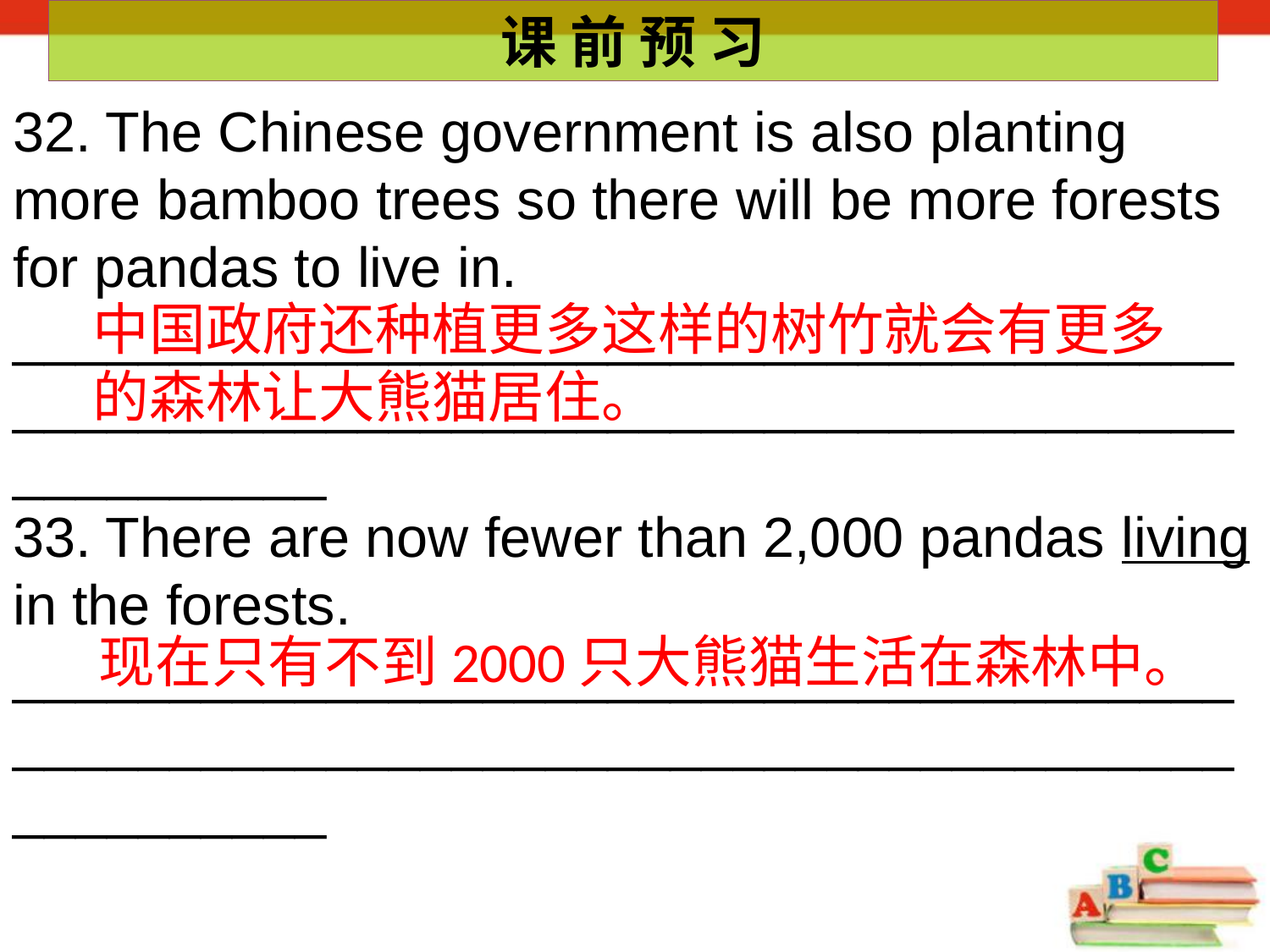

课 前 预 习
32. The Chinese government is also planting more bamboo trees so there will be more forests for pandas to live in.
________________________________________________________________________________________
33. There are now fewer than 2,000 pandas living in the forests.
________________________________________________________________________________________
中国政府还种植更多这样的树竹就会有更多的森林让大熊猫居住。
现在只有不到2000只大熊猫生活在森林中。